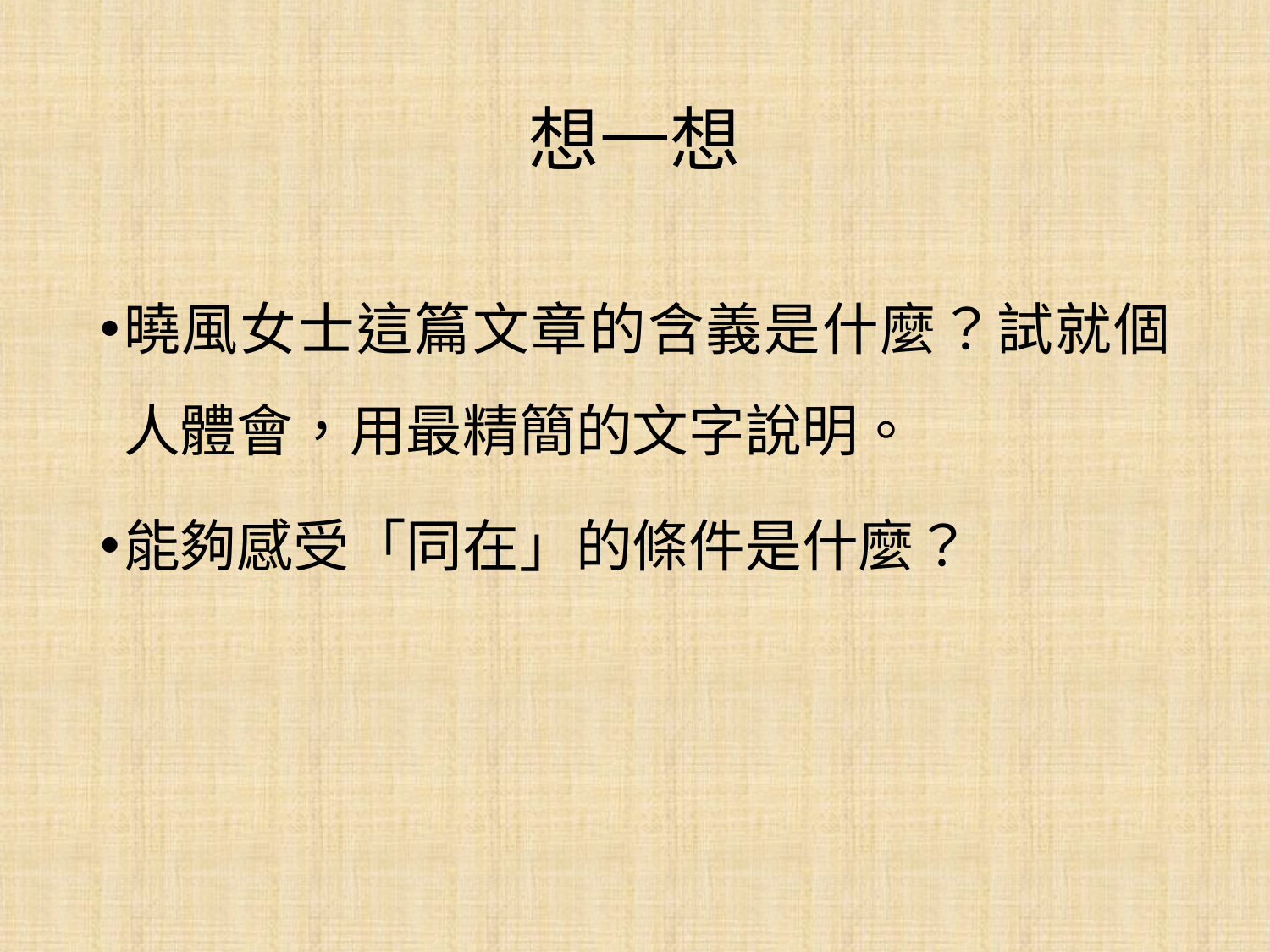

# 想一想
曉風女士這篇文章的含義是什麼？試就個人體會，用最精簡的文字說明。
能夠感受「同在」的條件是什麼？